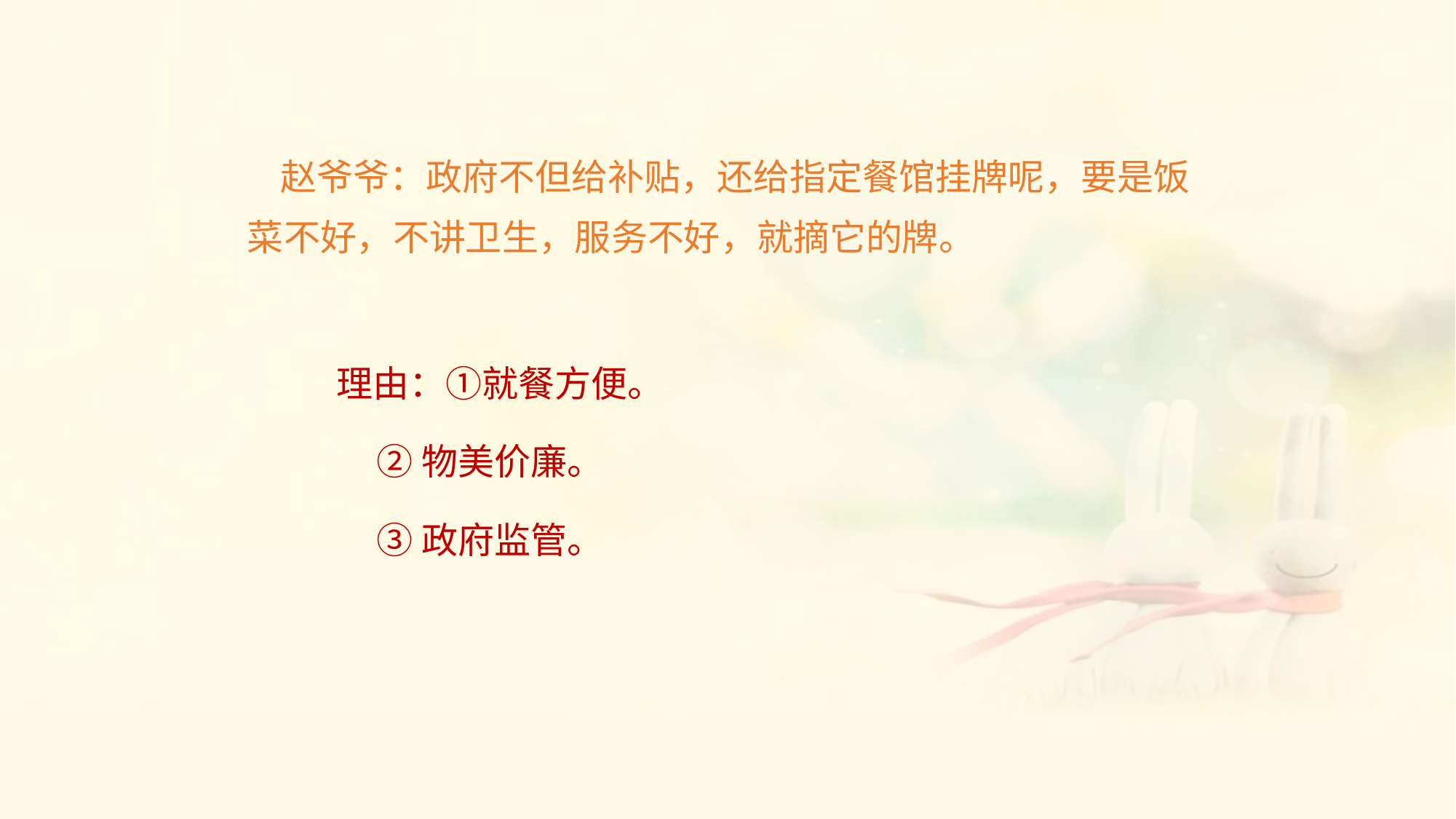

赵爷爷：政府不但给补贴，还给指定餐馆挂牌呢，要是饭菜不好，不讲卫生，服务不好，就摘它的牌。
  理由：①就餐方便。
        ②物美价廉。
        ③政府监管。